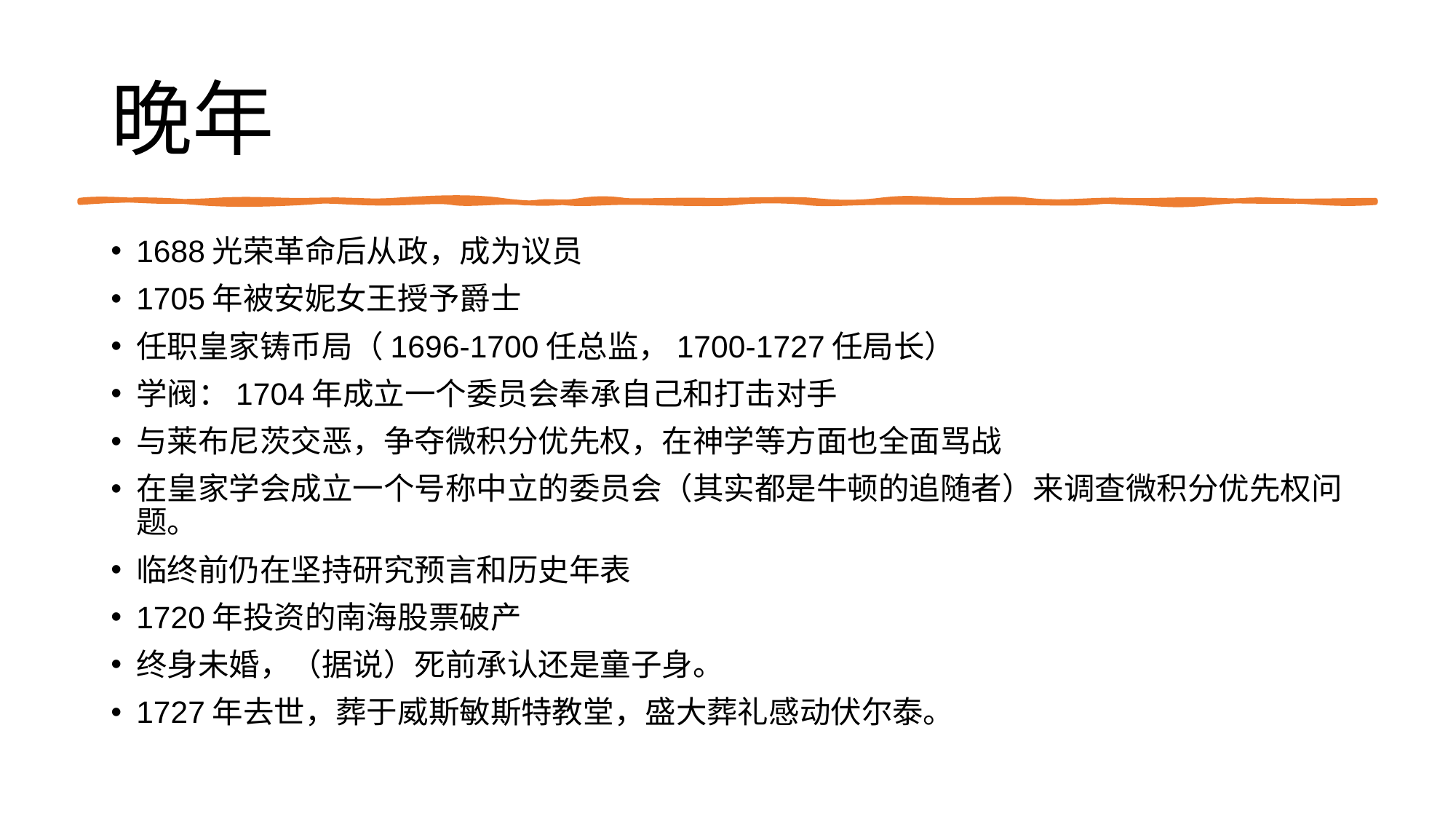

# 晚年

1688光荣革命后从政，成为议员
1705年被安妮女王授予爵士
任职皇家铸币局（1696-1700任总监，1700-1727任局长）
学阀：1704年成立一个委员会奉承自己和打击对手
与莱布尼茨交恶，争夺微积分优先权，在神学等方面也全面骂战
在皇家学会成立一个号称中立的委员会（其实都是牛顿的追随者）来调查微积分优先权问题。
临终前仍在坚持研究预言和历史年表
1720年投资的南海股票破产
终身未婚，（据说）死前承认还是童子身。
1727年去世，葬于威斯敏斯特教堂，盛大葬礼感动伏尔泰。